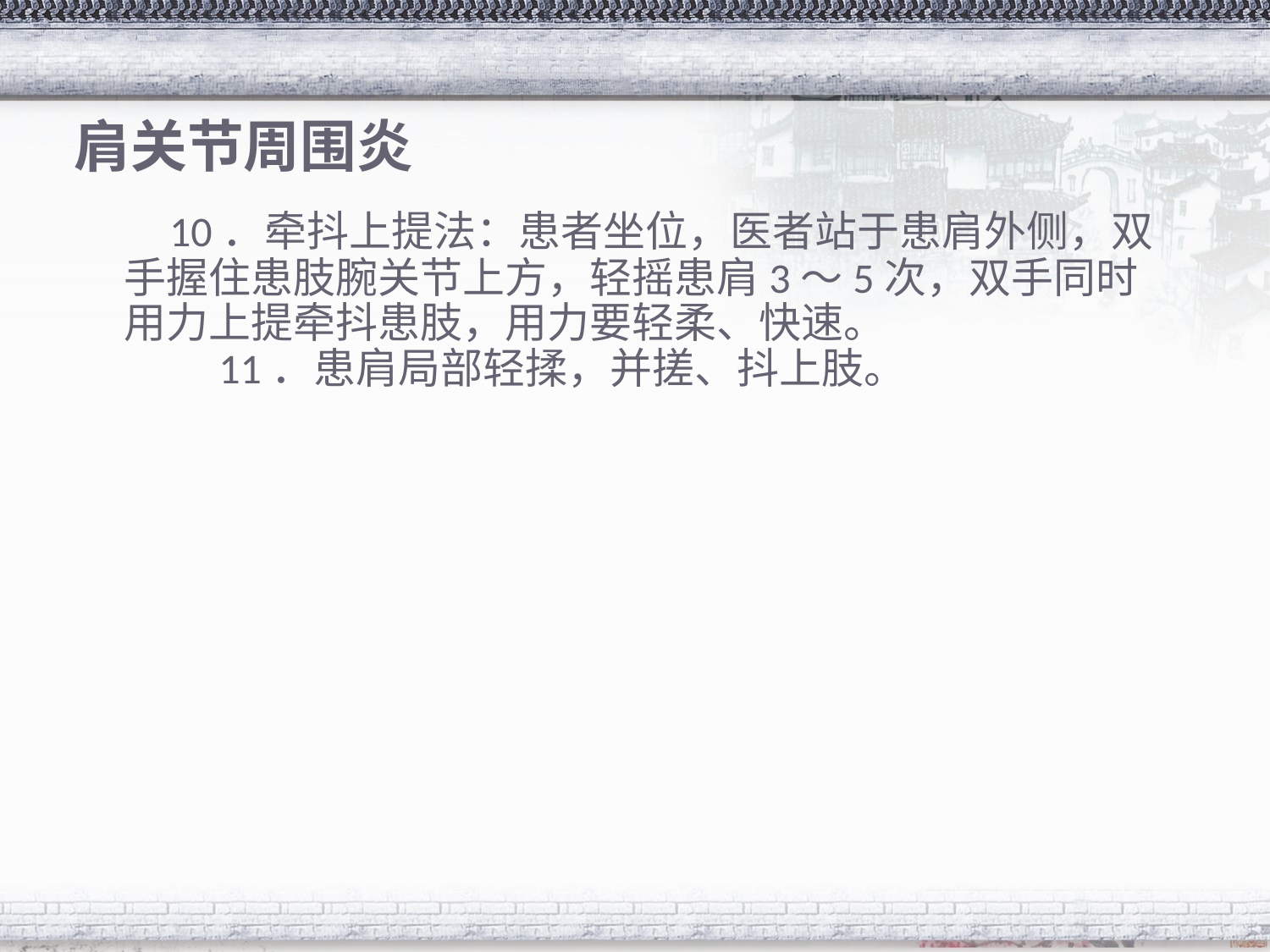

# 肩关节周围炎
          10．牵抖上提法：患者坐位，医者站于患肩外侧，双手握住患肢腕关节上方，轻摇患肩3～5次，双手同时用力上提牵抖患肢，用力要轻柔、快速。
　　11．患肩局部轻揉，并搓、抖上肢。